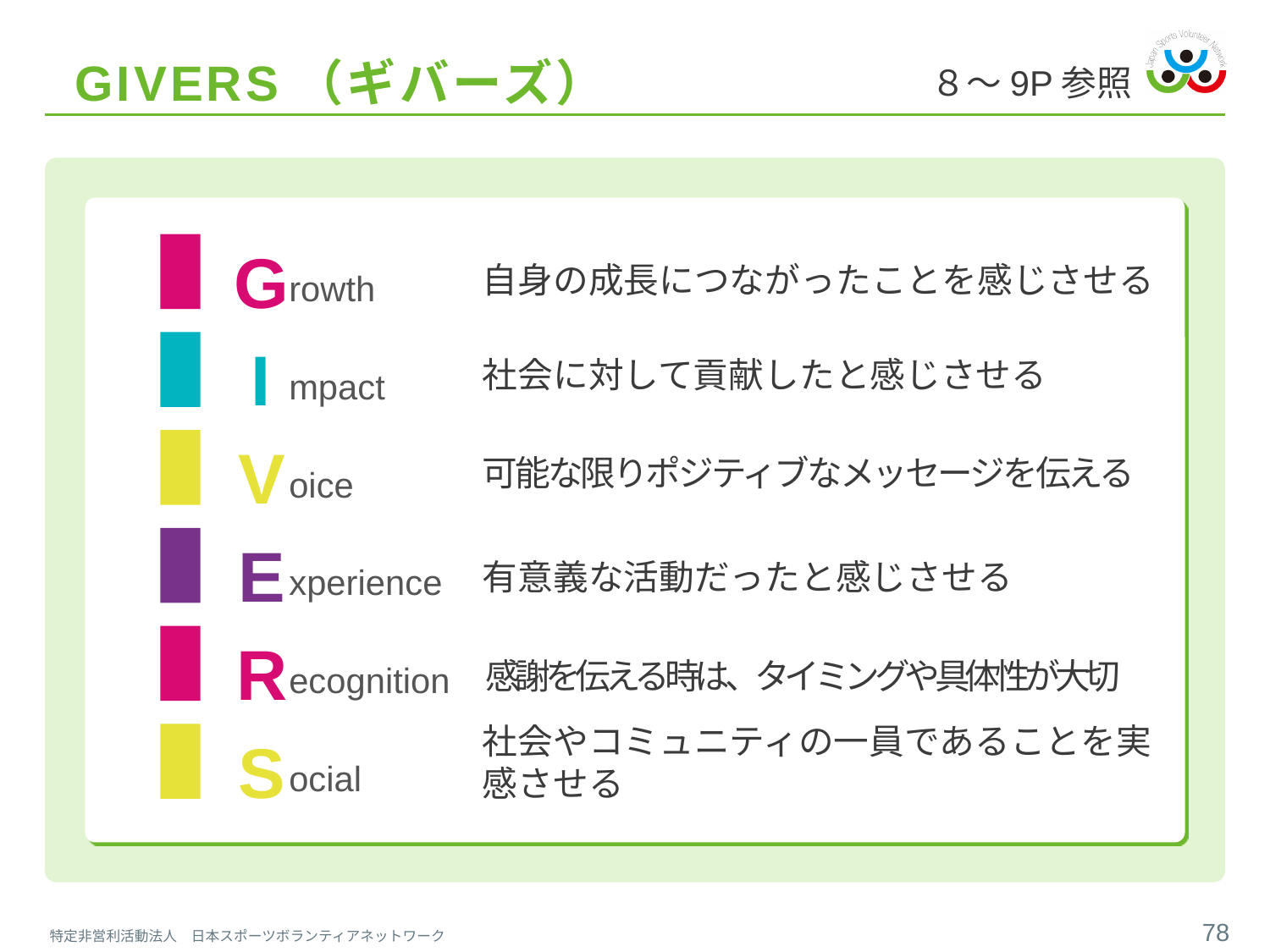

８～9P参照
# GIVERS（ギバーズ）

G
自身の成長につながったことを感じさせる
rowth

I
社会に対して貢献したと感じさせる
mpact

V
可能な限りポジティブなメッセージを伝える
oice

E
有意義な活動だったと感じさせる
xperience

R
感謝を伝える時は、タイミングや具体性が大切
ecognition

S
社会やコミュニティの一員であることを実感させる
ocial